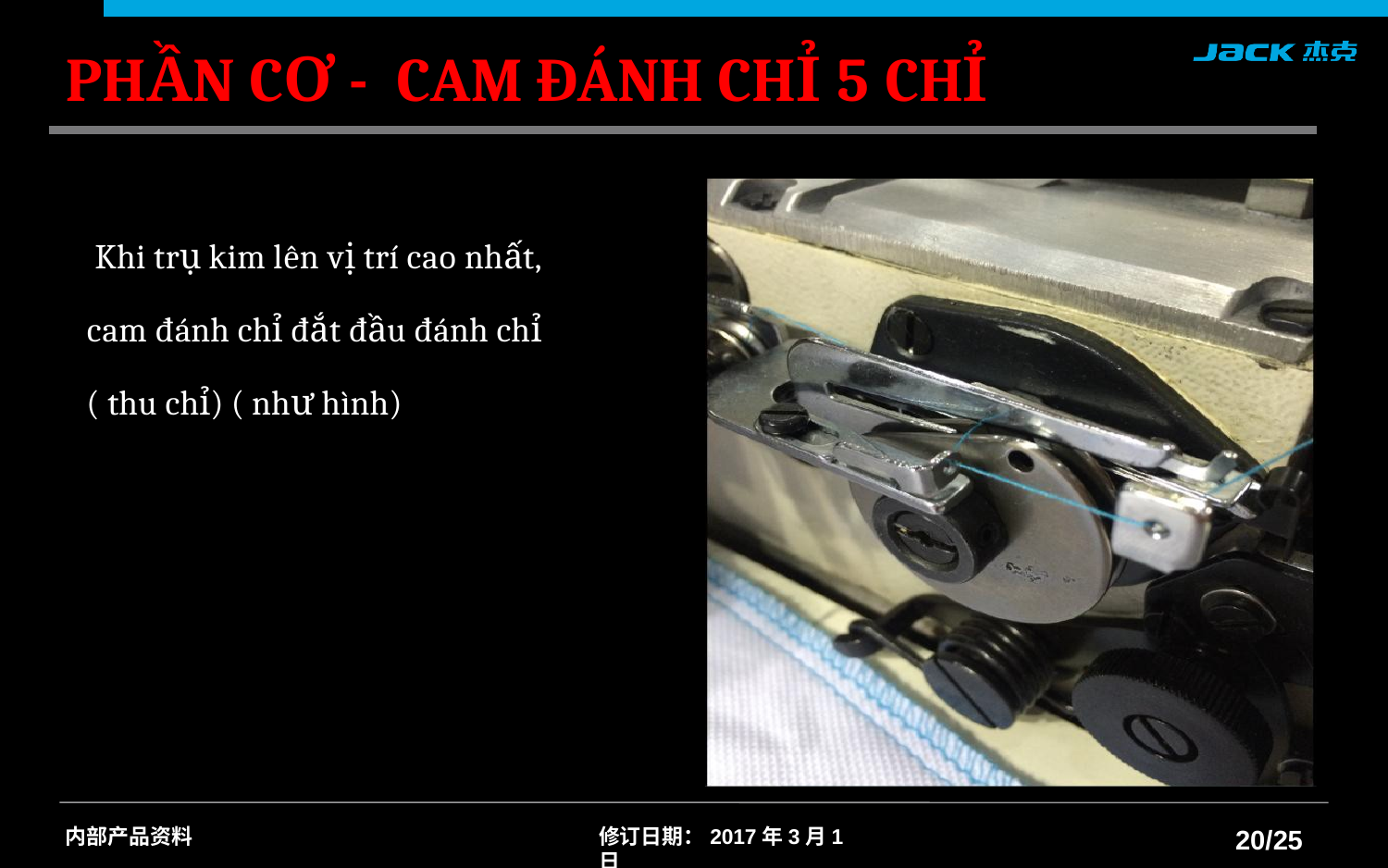

PHẦN CƠ -  CAM ĐÁNH CHỈ 5 CHỈ

Khi trụ kim lên vị trí cao nhất, cam đánh chỉ đắt đầu đánh chỉ ( thu chỉ) ( như hình)

20/25
内部产品资料
修订日期：2017年3月1日